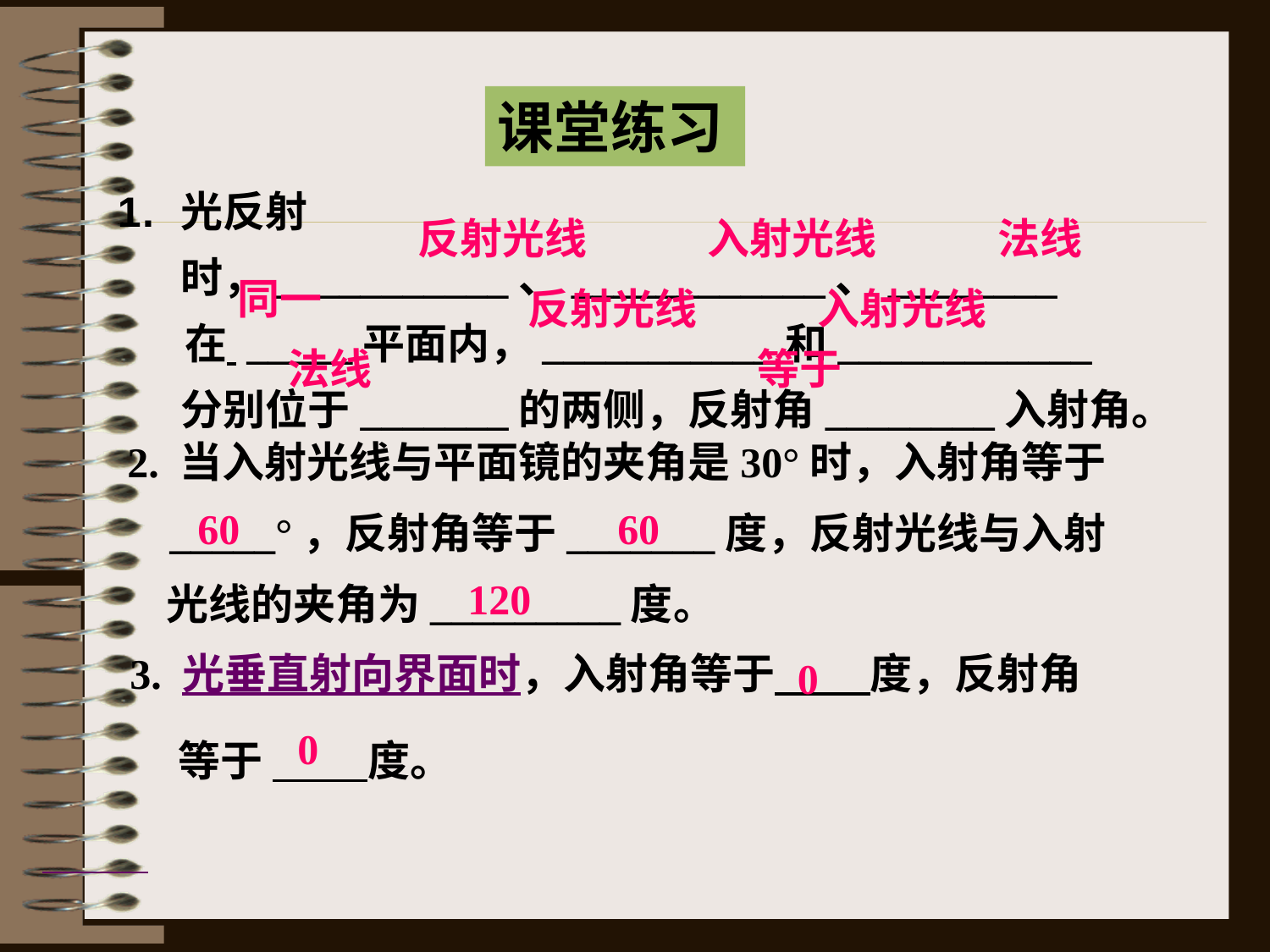

课堂练习
光反射时，___________、____________、________
      在 _____平面内，___________和____________分别位于_______的两侧，反射角________入射角。
反射光线
入射光线
法线

同一
反射光线
入射光线
法线
等于
2. 当入射光线与平面镜的夹角是30°时，入射角等于
    _____°，反射角等于_______度，反射光线与入射
   光线的夹角为_________度。

60
60
120

3. 光垂直射向界面时，入射角等于          度，反射角
    等于           度。
0

0